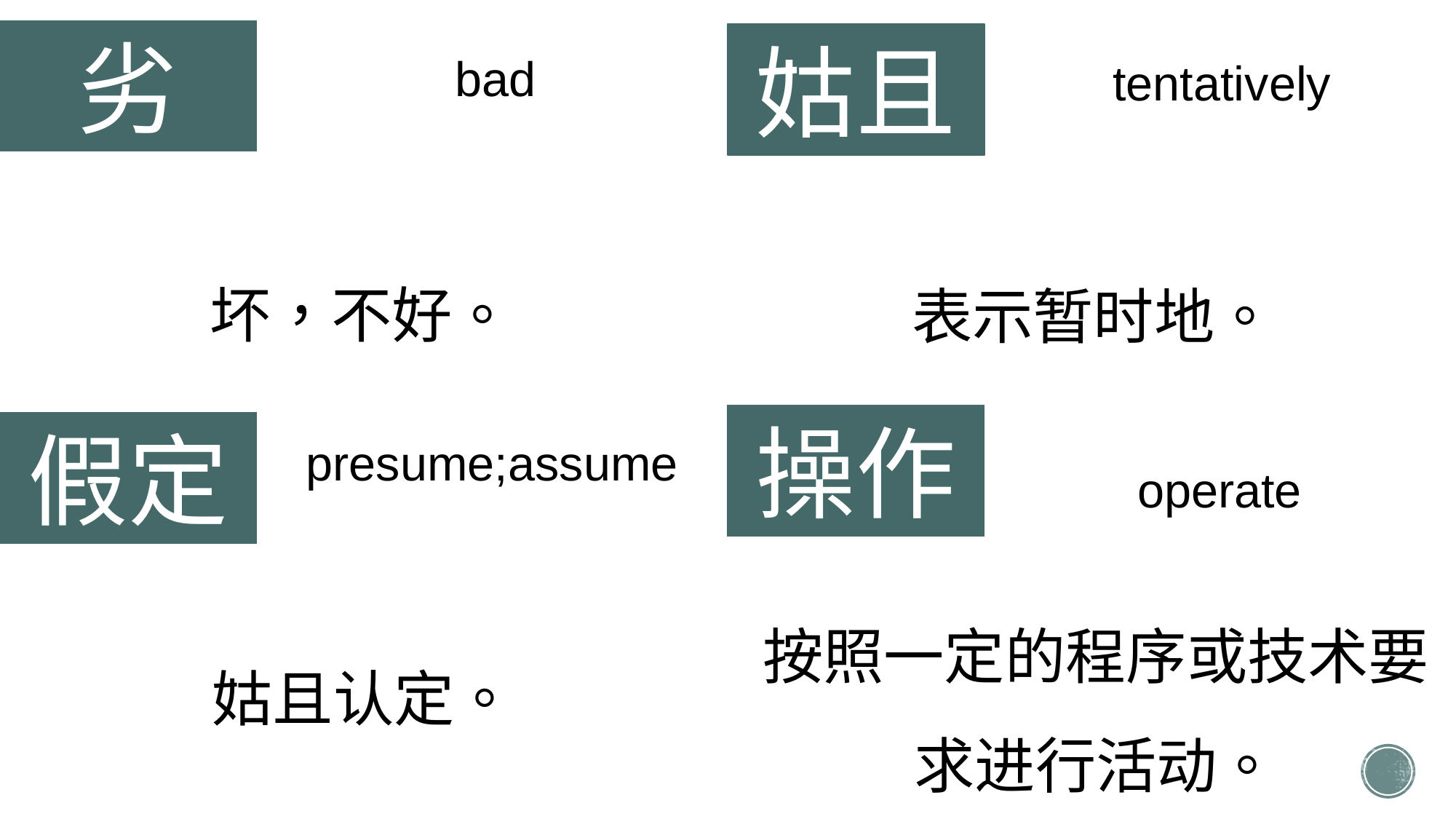

劣
姑且
bad
tentatively
坏，不好。
表示暂时地。
操作
假定
presume;assume
operate
按照一定的程序或技术要求进行活动。
姑且认定。